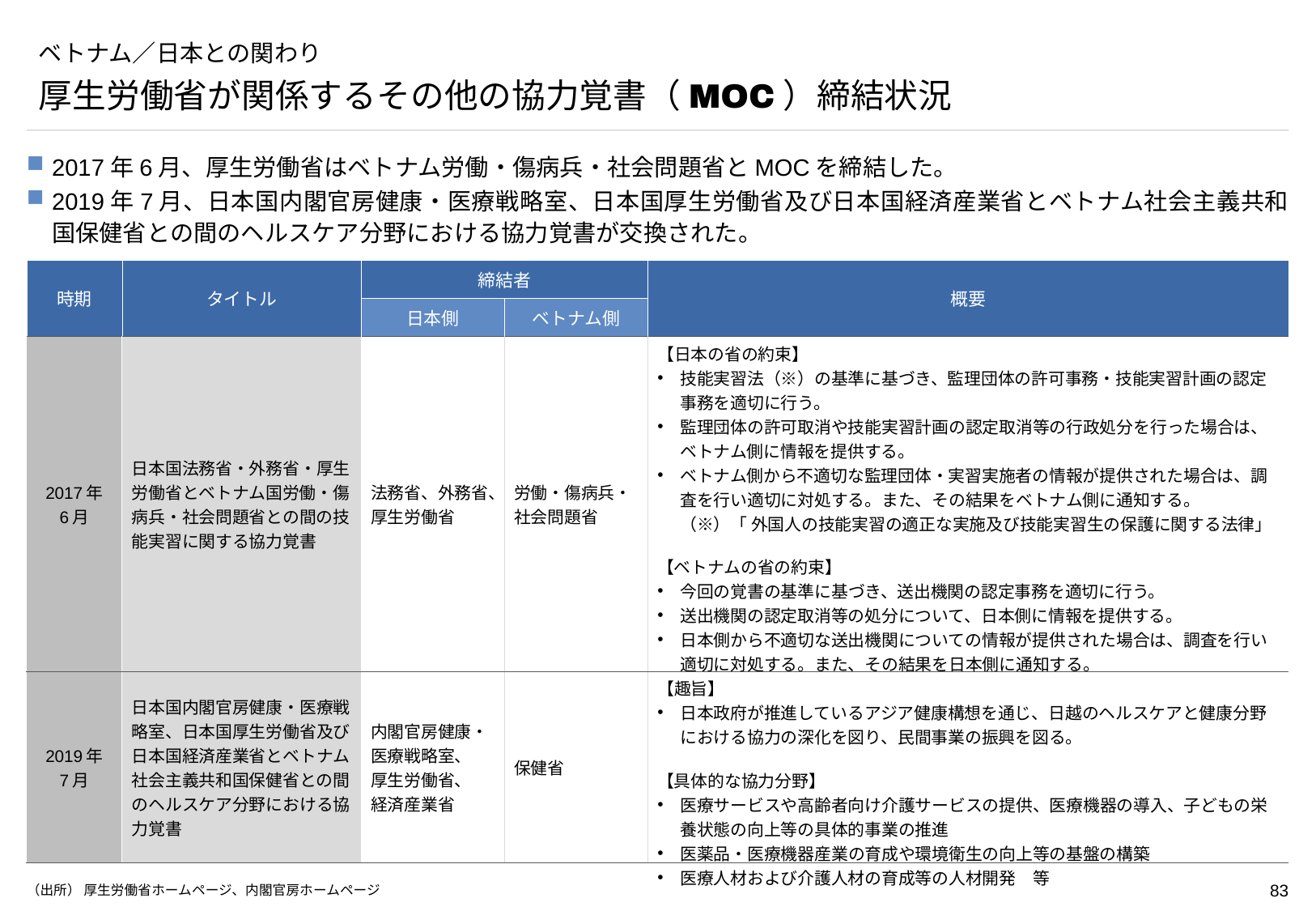

# ベトナム／日本との関わり
厚生労働省が関係するその他の協力覚書（MOC）締結状況
2017年6月、厚生労働省はベトナム労働・傷病兵・社会問題省とMOCを締結した。
2019年7月、日本国内閣官房健康・医療戦略室、日本国厚生労働省及び日本国経済産業省とベトナム社会主義共和国保健省との間のヘルスケア分野における協力覚書が交換された。
| 時期 | タイトル | 締結者 |  | 概要 |
| --- | --- | --- | --- | --- |
|  |  | 日本側 | ベトナム側 |  |
| 2017年 6月 | 日本国法務省・外務省・厚生労働省とベトナム国労働・傷病兵・社会問題省との間の技能実習に関する協力覚書 | 法務省、外務省、厚生労働省 | 労働・傷病兵・ 社会問題省 | 【日本の省の約束】　 技能実習法（※）の基準に基づき、監理団体の許可事務・技能実習計画の認定事務を適切に行う。 監理団体の許可取消や技能実習計画の認定取消等の行政処分を行った場合は、ベトナム側に情報を提供する。 ベトナム側から不適切な監理団体・実習実施者の情報が提供された場合は、調査を行い適切に対処する。また、その結果をベトナム側に通知する。 （※）「 外国人の技能実習の適正な実施及び技能実習生の保護に関する法律」 【ベトナムの省の約束】　 今回の覚書の基準に基づき、送出機関の認定事務を適切に行う。 送出機関の認定取消等の処分について、日本側に情報を提供する。 日本側から不適切な送出機関についての情報が提供された場合は、調査を行い適切に対処する。また、その結果を日本側に通知する。 |
| 2019年 7月 | 日本国内閣官房健康・医療戦略室、日本国厚生労働省及び日本国経済産業省とベトナム社会主義共和国保健省との間のヘルスケア分野における協力覚書 | 内閣官房健康・医療戦略室、 厚生労働省、 経済産業省 | 保健省 | 【趣旨】 日本政府が推進しているアジア健康構想を通じ、日越のヘルスケアと健康分野における協力の深化を図り、民間事業の振興を図る。 【具体的な協力分野】 医療サービスや高齢者向け介護サービスの提供、医療機器の導入、子どもの栄養状態の向上等の具体的事業の推進 医薬品・医療機器産業の育成や環境衛生の向上等の基盤の構築 医療人材および介護人材の育成等の人材開発　等 |
（出所） 厚生労働省ホームページ、内閣官房ホームページ